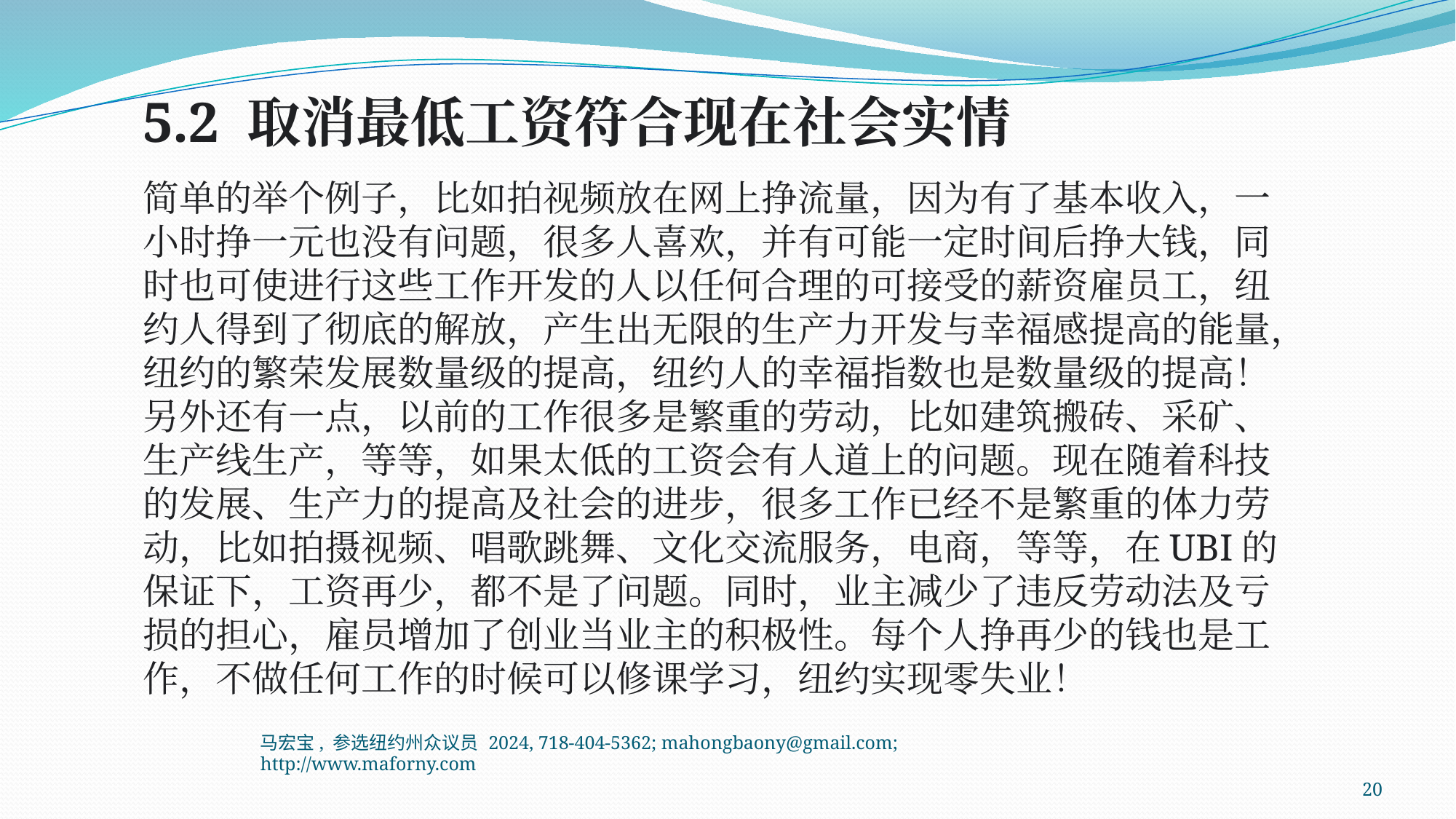

5.2 取消最低工资符合现在社会实情

简单的举个例子，比如拍视频放在网上挣流量，因为有了基本收入，一小时挣一元也没有问题，很多人喜欢，并有可能一定时间后挣大钱，同时也可使进行这些工作开发的人以任何合理的可接受的薪资雇员工，纽约人得到了彻底的解放，产生出无限的生产力开发与幸福感提高的能量，纽约的繁荣发展数量级的提高，纽约人的幸福指数也是数量级的提高！另外还有一点，以前的工作很多是繁重的劳动，比如建筑搬砖、采矿、生产线生产，等等，如果太低的工资会有人道上的问题。现在随着科技的发展、生产力的提高及社会的进步，很多工作已经不是繁重的体力劳动，比如拍摄视频、唱歌跳舞、文化交流服务，电商，等等，在UBI的保证下，工资再少，都不是了问题。同时，业主减少了违反劳动法及亏损的担心，雇员增加了创业当业主的积极性。每个人挣再少的钱也是工作，不做任何工作的时候可以修课学习，纽约实现零失业！
马宏宝, 参选纽约州众议员 2024, 718-404-5362; mahongbaony@gmail.com; http://www.maforny.com
20